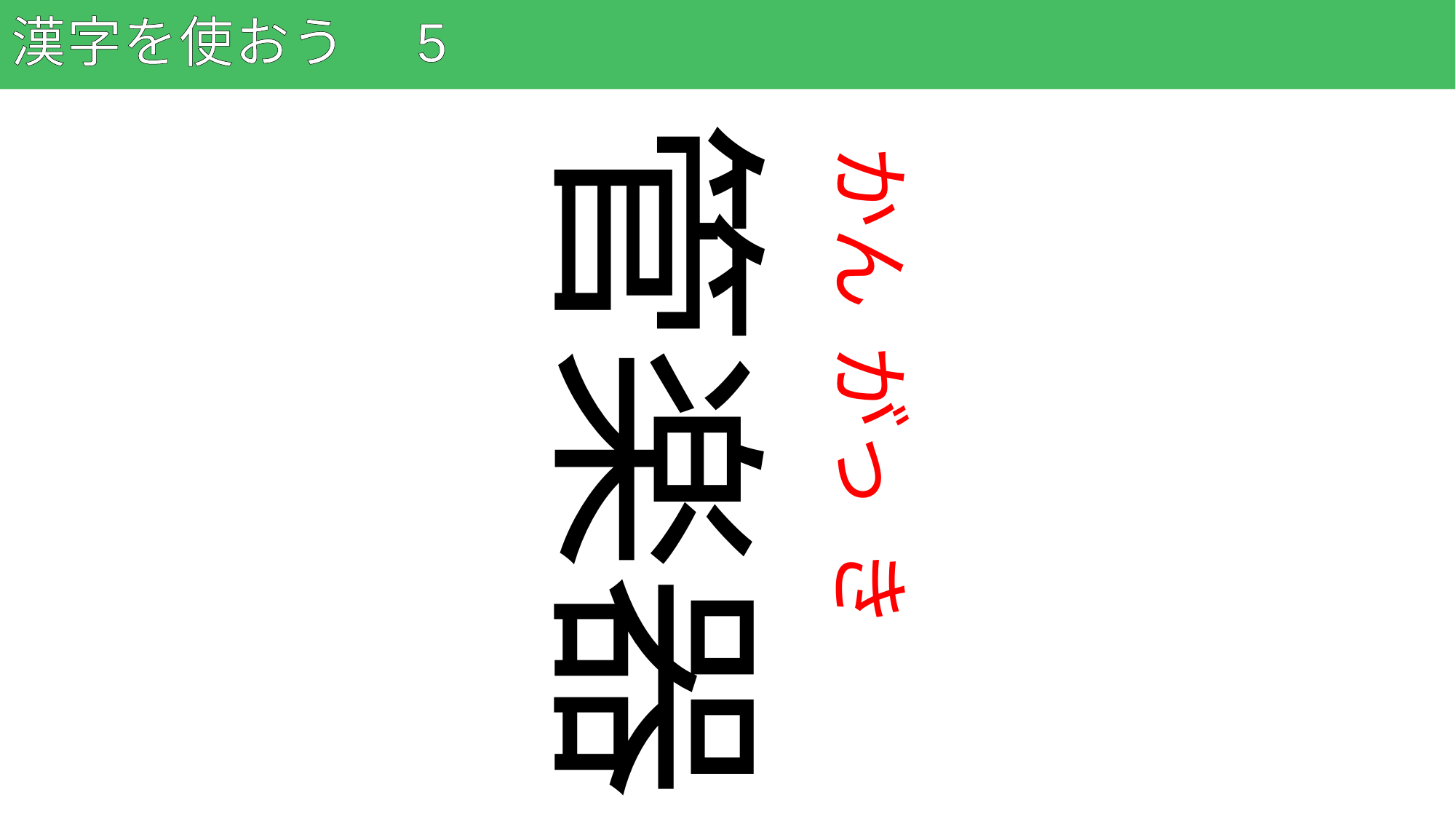

# 漢字を使おう　5
99
管楽器
かん  がっ  き